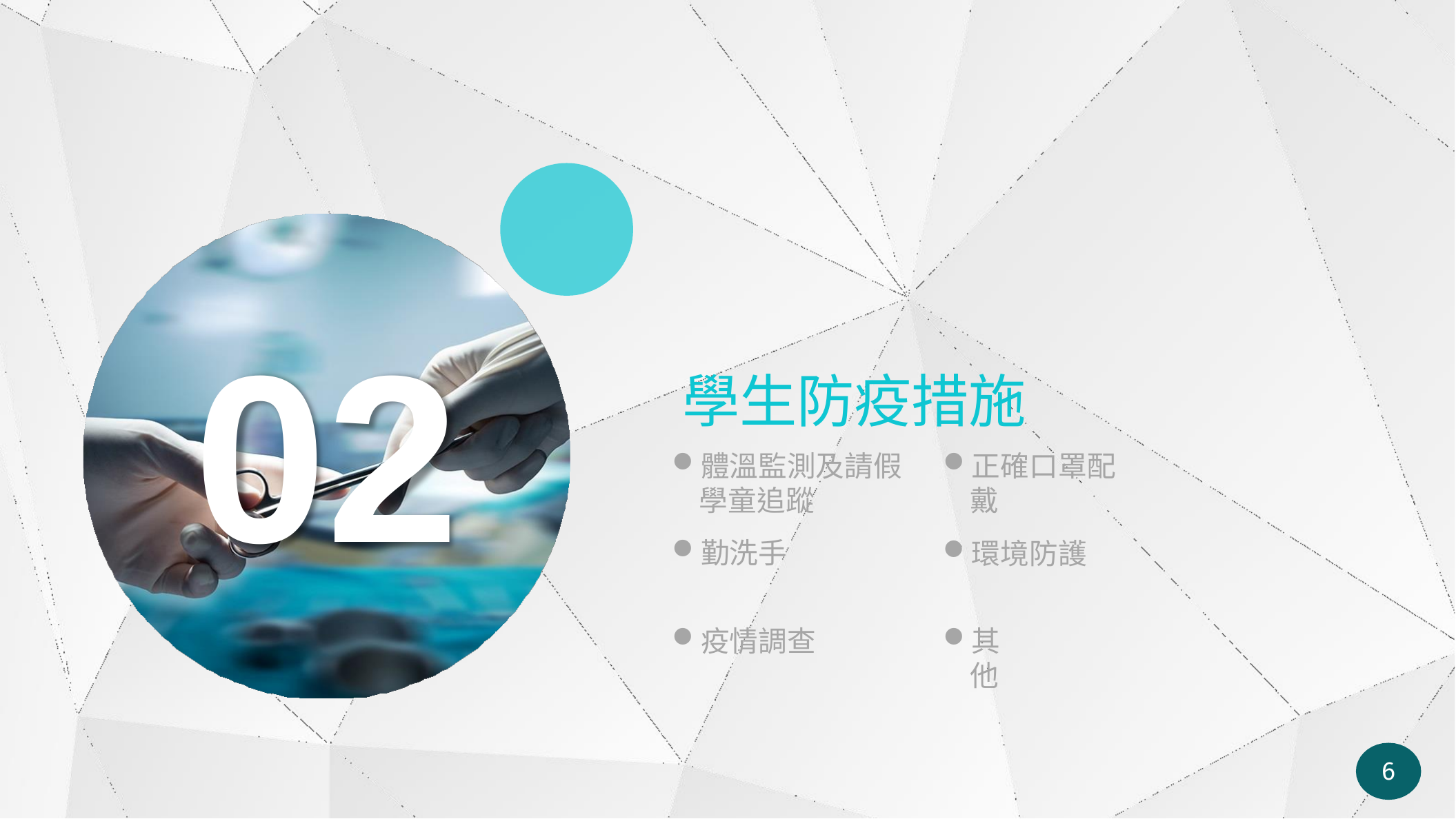

02
# 學生防疫措施
體溫監測及請假
學童追蹤
勤洗手
正確口罩配戴
環境防護
疫情調查
其他

6